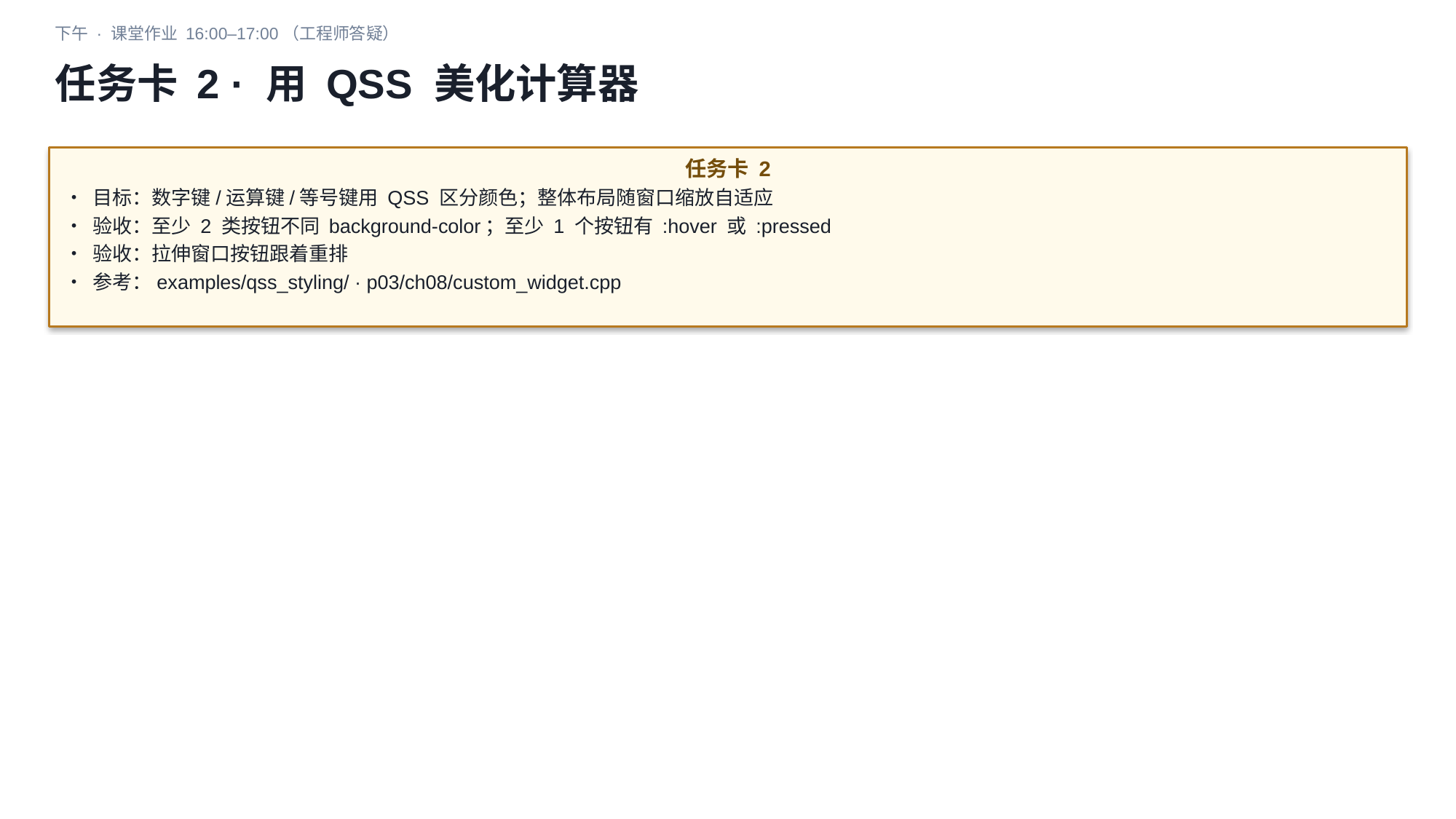

下午 · 课堂作业 16:00–17:00（工程师答疑）
任务卡 2 · 用 QSS 美化计算器
任务卡 2
• 目标：数字键/运算键/等号键用 QSS 区分颜色；整体布局随窗口缩放自适应
• 验收：至少 2 类按钮不同 background-color；至少 1 个按钮有 :hover 或 :pressed
• 验收：拉伸窗口按钮跟着重排
• 参考：examples/qss_styling/ · p03/ch08/custom_widget.cpp